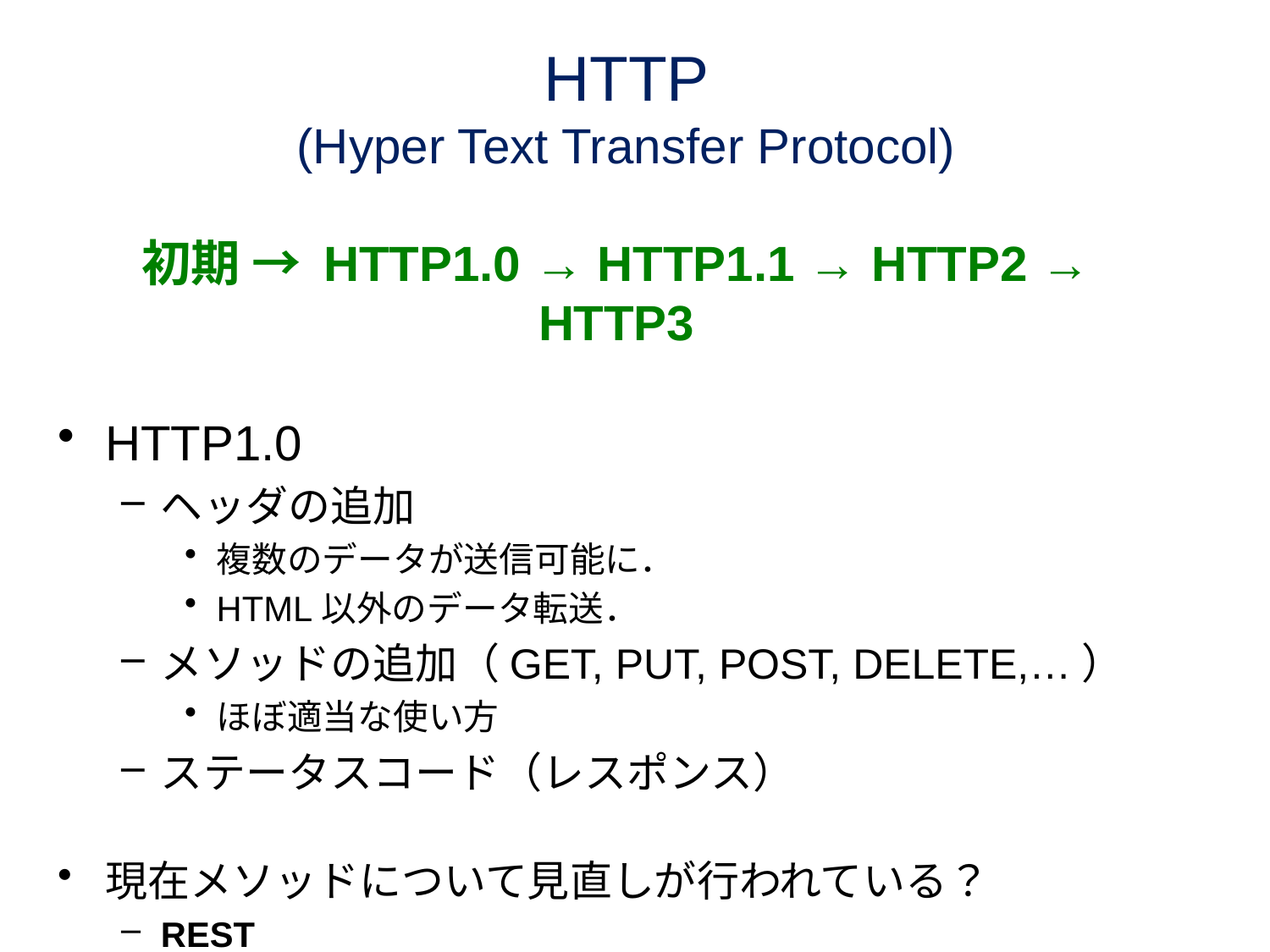

# HTTP (Hyper Text Transfer Protocol)
初期 → HTTP1.0 → HTTP1.1 → HTTP2 → HTTP3

HTTP1.0
ヘッダの追加
複数のデータが送信可能に．
HTML以外のデータ転送．
メソッドの追加（GET, PUT, POST, DELETE,…）
ほぼ適当な使い方
ステータスコード（レスポンス）

現在メソッドについて見直しが行われている？
REST